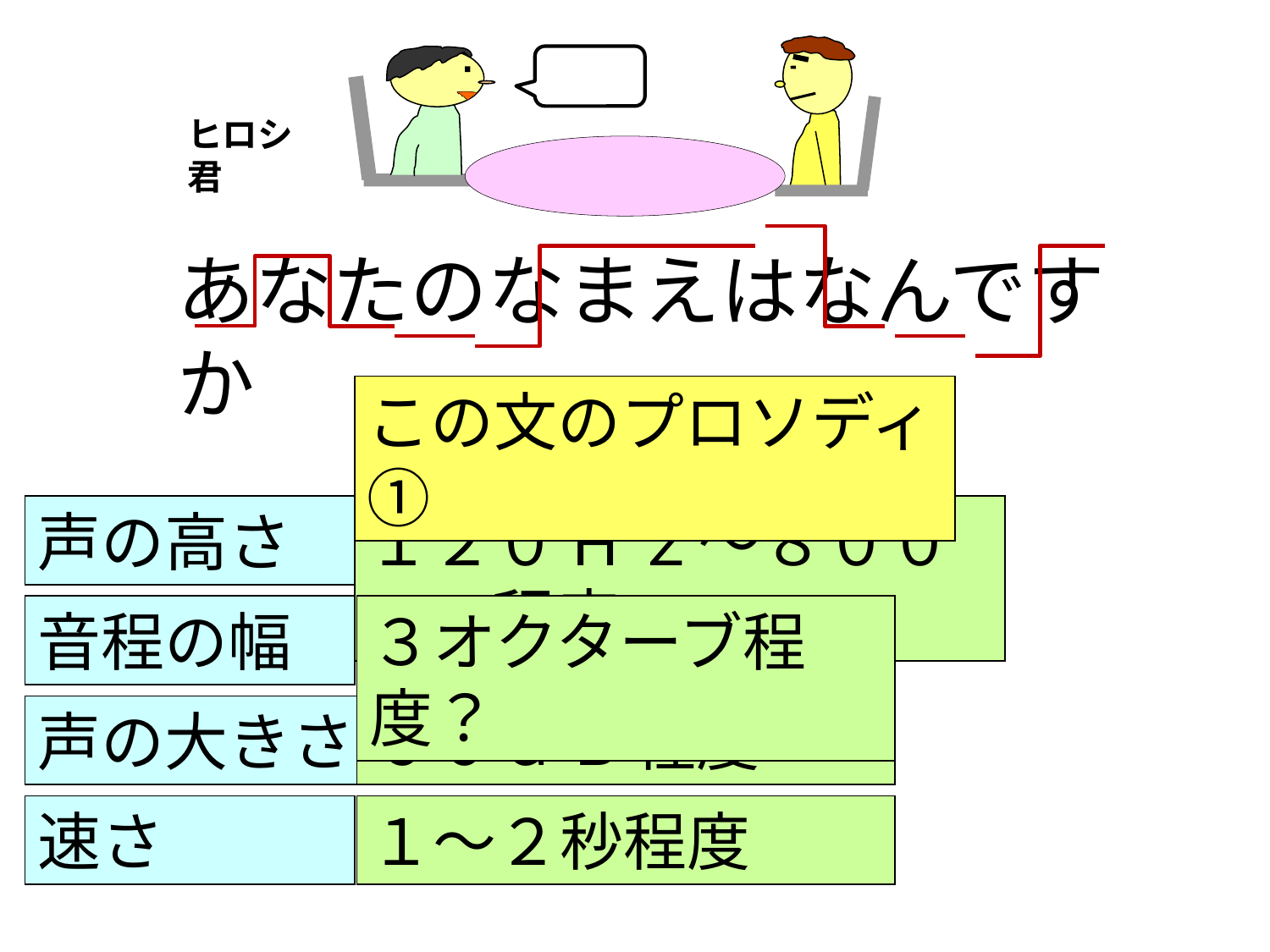

ヒロシ君

あなたのなまえはなんですか
この文のプロソディ①
声の高さ
１２０Hｚ～８００Hｚ程度
音程の幅
３オクターブ程度？
声の大きさ
６０ｄB程度
速さ
１～２秒程度